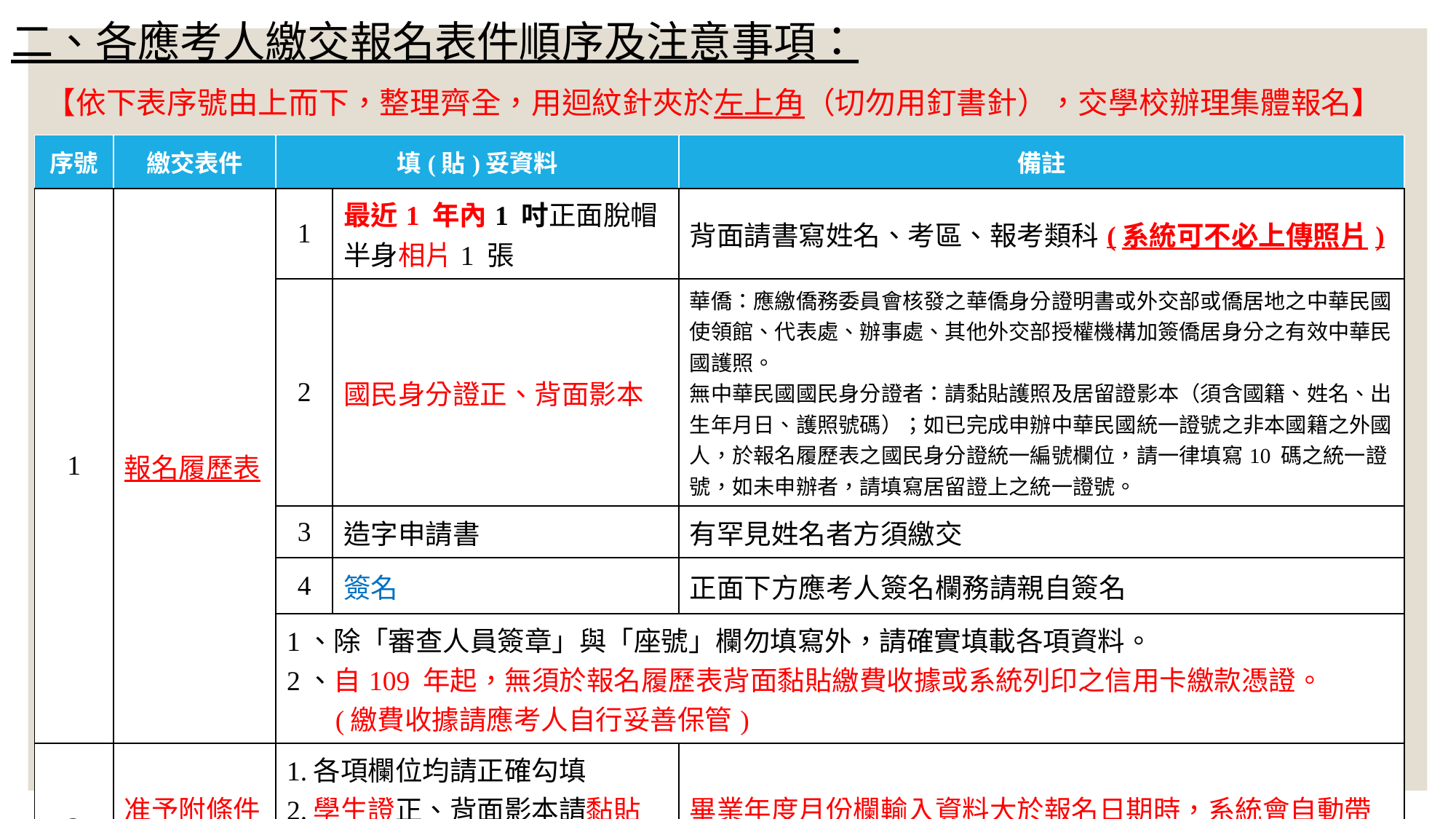

# 二、各應考人繳交報名表件順序及注意事項：
【依下表序號由上而下，整理齊全，用迴紋針夾於左上角（切勿用釘書針），交學校辦理集體報名】
| 序號 | 繳交表件 | 填(貼)妥資料 |  | 備註 |
| --- | --- | --- | --- | --- |
| 1 | 報名履歷表 | 1 | 最近1 年內1 吋正面脫帽半身相片1 張 | 背面請書寫姓名、考區、報考類科(系統可不必上傳照片) |
|  |  | 2 | 國民身分證正、背面影本 | 華僑：應繳僑務委員會核發之華僑身分證明書或外交部或僑居地之中華民國使領館、代表處、辦事處、其他外交部授權機構加簽僑居身分之有效中華民國護照。 無中華民國國民身分證者：請黏貼護照及居留證影本（須含國籍、姓名、出生年月日、護照號碼）；如已完成申辦中華民國統一證號之非本國籍之外國人，於報名履歷表之國民身分證統一編號欄位，請一律填寫10 碼之統一證號，如未申辦者，請填寫居留證上之統一證號。 |
|  |  | 3 | 造字申請書 | 有罕見姓名者方須繳交 |
|  |  | 4 | 簽名 | 正面下方應考人簽名欄務請親自簽名 |
|  |  | 1、除「審查人員簽章」與「座號」欄勿填寫外，請確實填載各項資料。 2、自109 年起，無須於報名履歷表背面黏貼繳費收據或系統列印之信用卡繳款憑證。 (繳費收據請應考人自行妥善保管) |  |  |
| 2 | 准予附條件 應考申請表 | 1.各項欄位均請正確勾填 2.學生證正、背面影本請黏貼於 准予附條件應考申請表 |  | 畢業年度月份欄輸入資料大於報名日期時，系統會自動帶出，請自行列印。 |